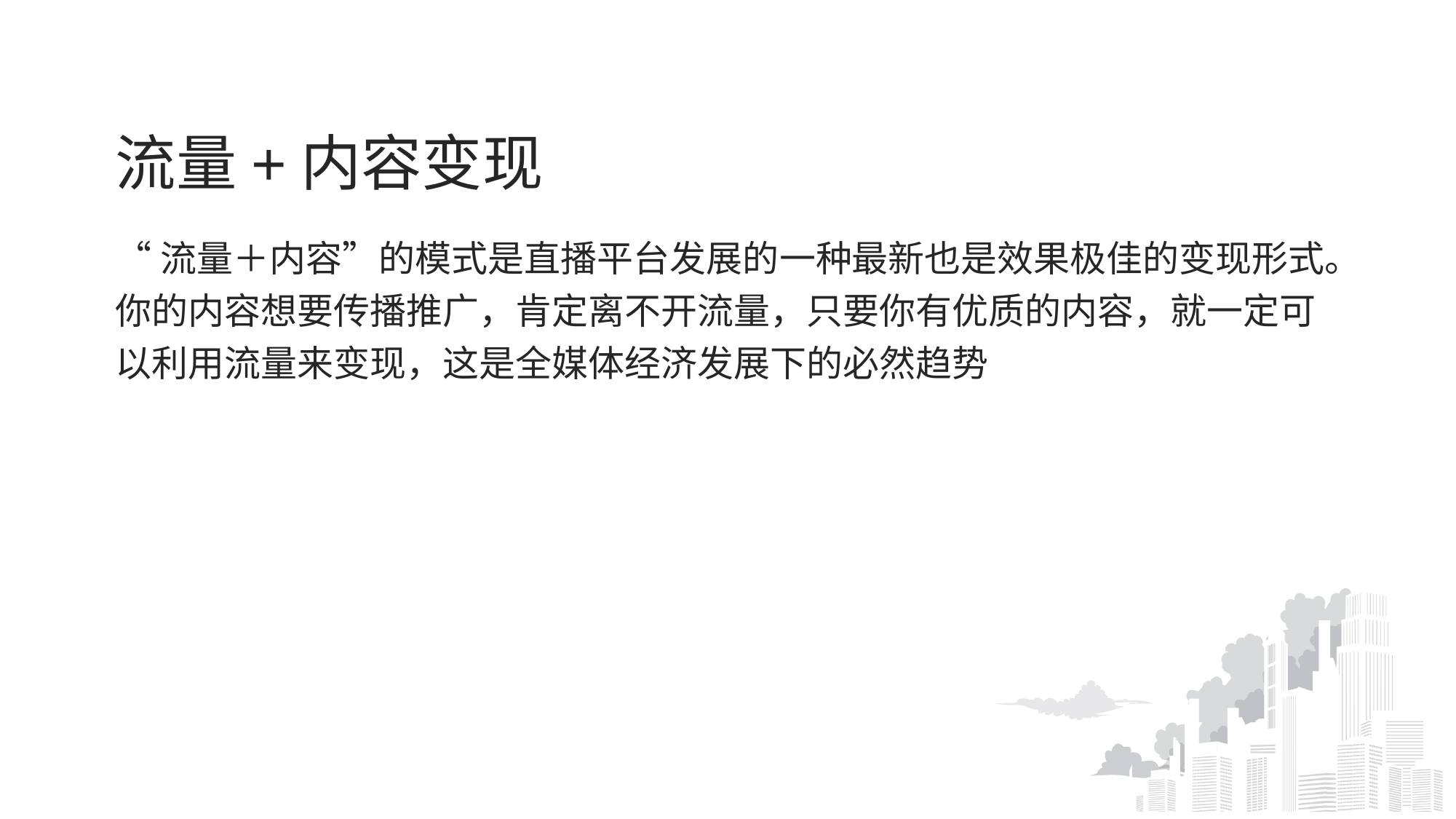

# 流量+内容变现
“流量＋内容”的模式是直播平台发展的一种最新也是效果极佳的变现形式。你的内容想要传播推广，肯定离不开流量，只要你有优质的内容，就一定可以利用流量来变现，这是全媒体经济发展下的必然趋势